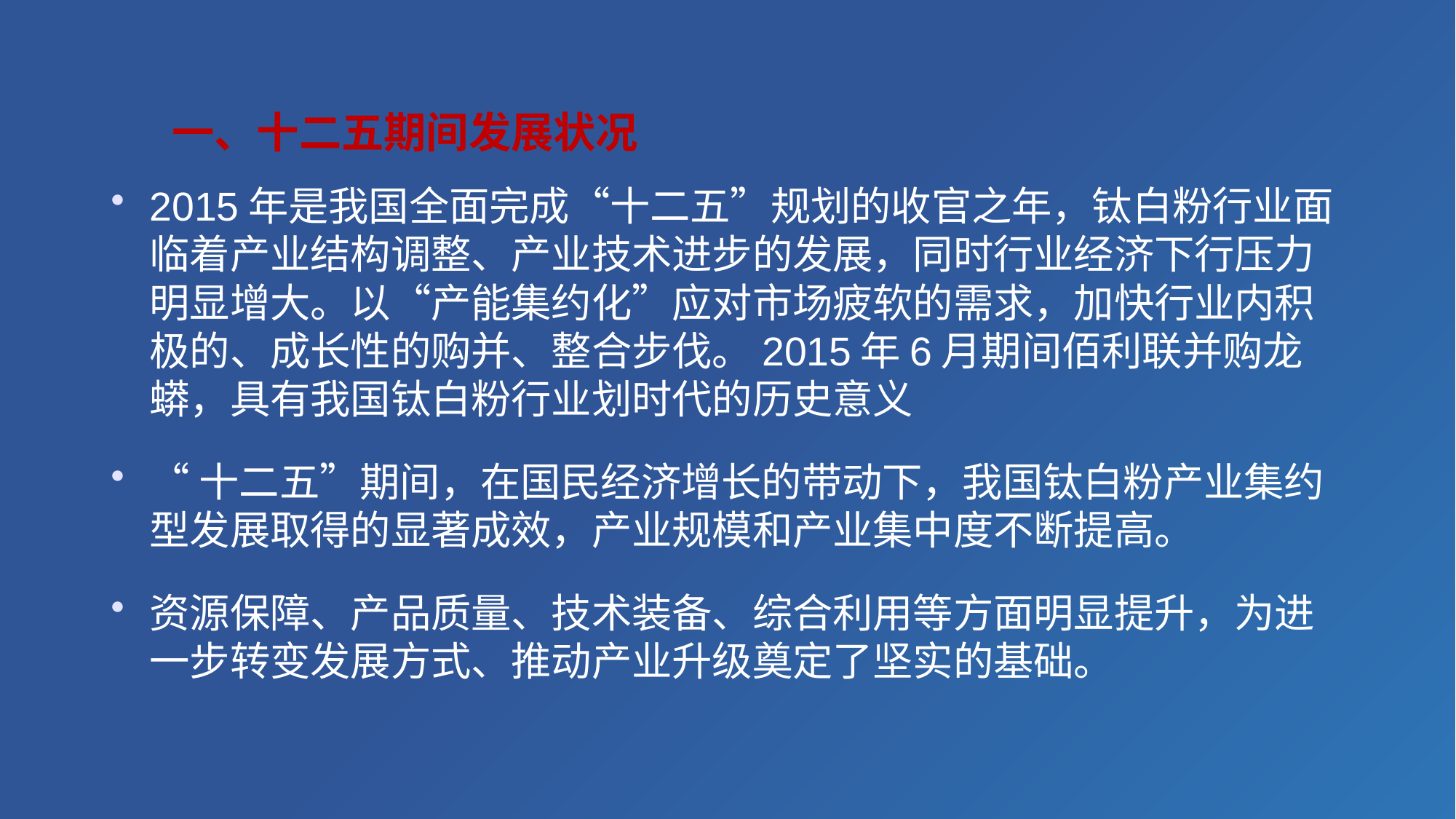

# 一、十二五期间发展状况
2015年是我国全面完成“十二五”规划的收官之年，钛白粉行业面临着产业结构调整、产业技术进步的发展，同时行业经济下行压力明显增大。以“产能集约化”应对市场疲软的需求，加快行业内积极的、成长性的购并、整合步伐。2015年6月期间佰利联并购龙蟒，具有我国钛白粉行业划时代的历史意义
“十二五”期间，在国民经济增长的带动下，我国钛白粉产业集约型发展取得的显著成效，产业规模和产业集中度不断提高。
资源保障、产品质量、技术装备、综合利用等方面明显提升，为进一步转变发展方式、推动产业升级奠定了坚实的基础。